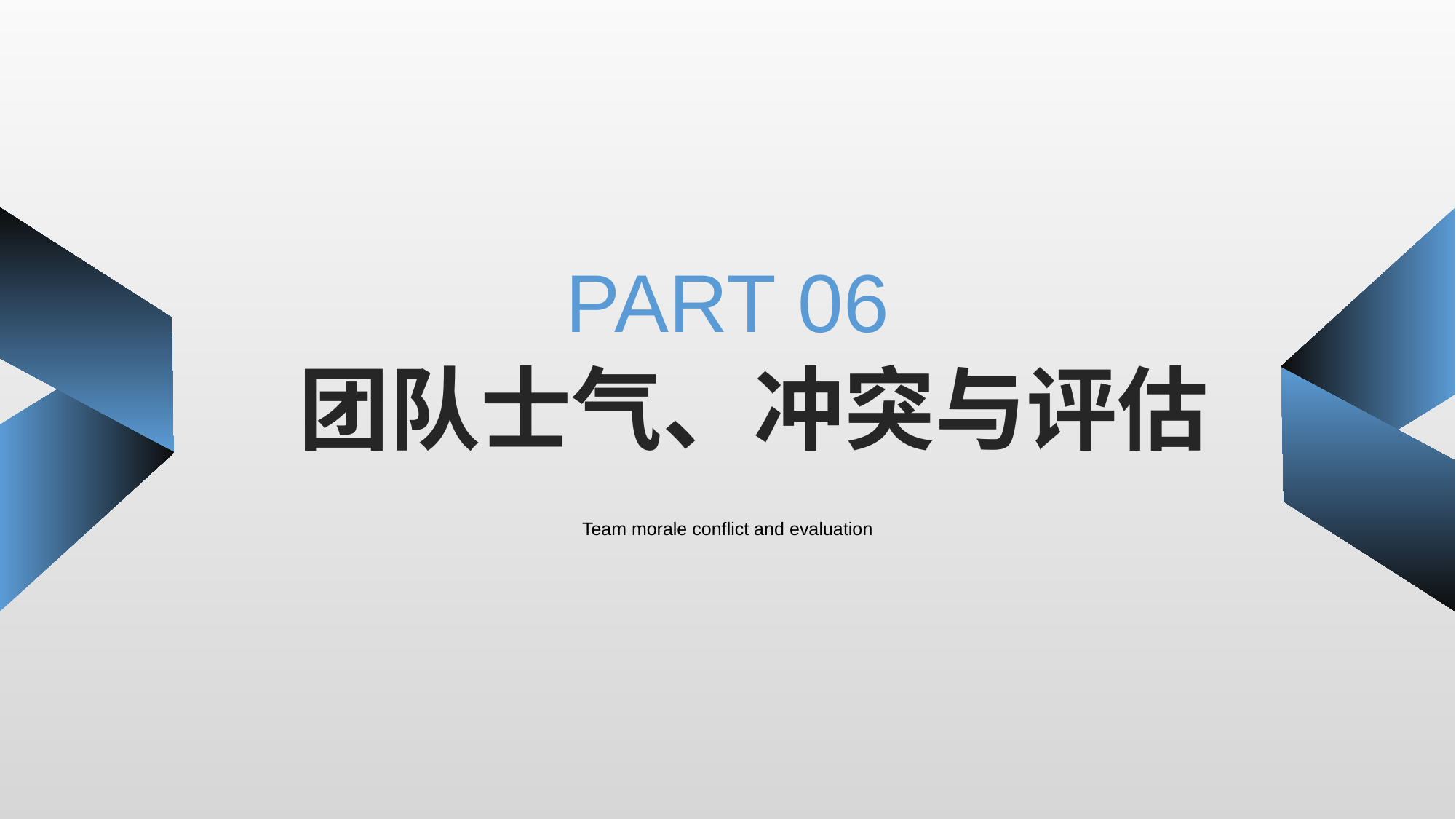

PART 06
团队士气、冲突与评估
Team morale conflict and evaluation